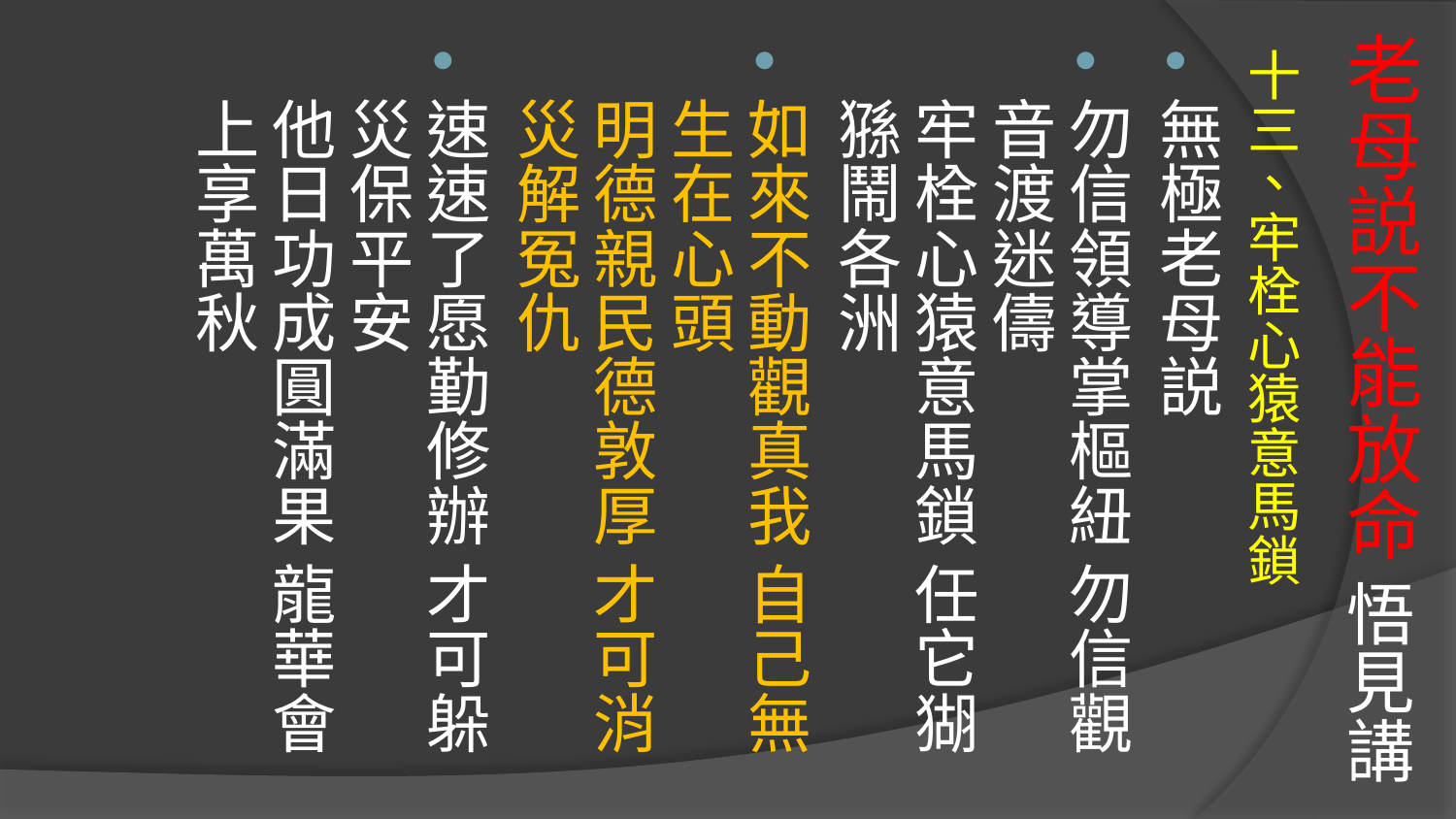

# 老母説不能放命 悟見講
十三、牢栓心猿意馬鎖
無極老母説
勿信領導掌樞紐 勿信觀音渡迷儔
牢栓心猿意馬鎖 任它猢猻鬧各洲
如來不動觀真我 自己無生在心頭
明德親民德敦厚 才可消災解冤仇
速速了愿勤修辦 才可躲災保平安
他日功成圓滿果 龍華會上享萬秋